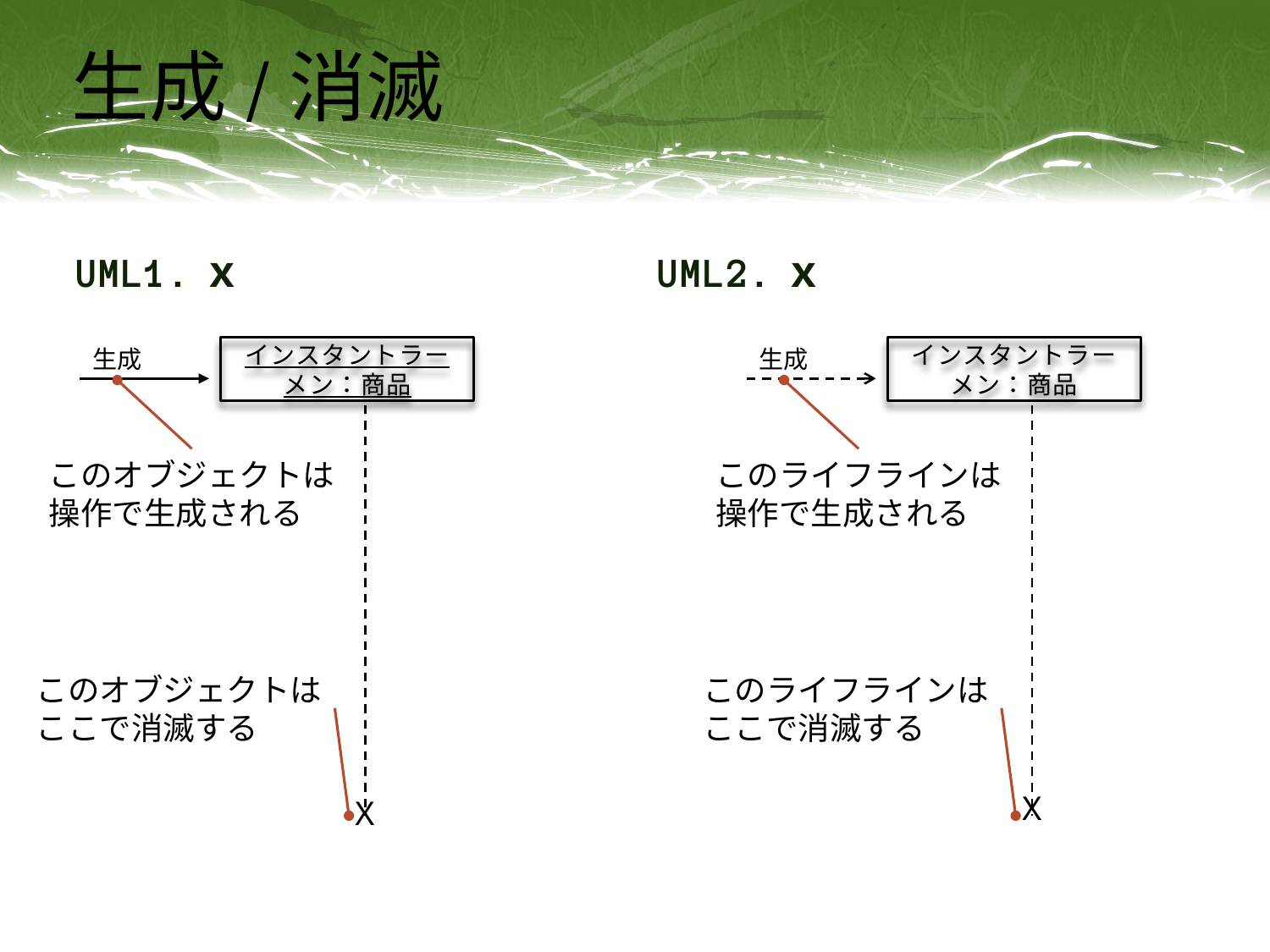

# 生成/消滅
UML1.ｘ
UML2.ｘ
インスタントラーメン：商品
生成
このオブジェクトは
操作で生成される
このオブジェクトは
ここで消滅する
インスタントラーメン：商品
生成
このライフラインは
操作で生成される
このライフラインは
ここで消滅する
Ｘ
Ｘ